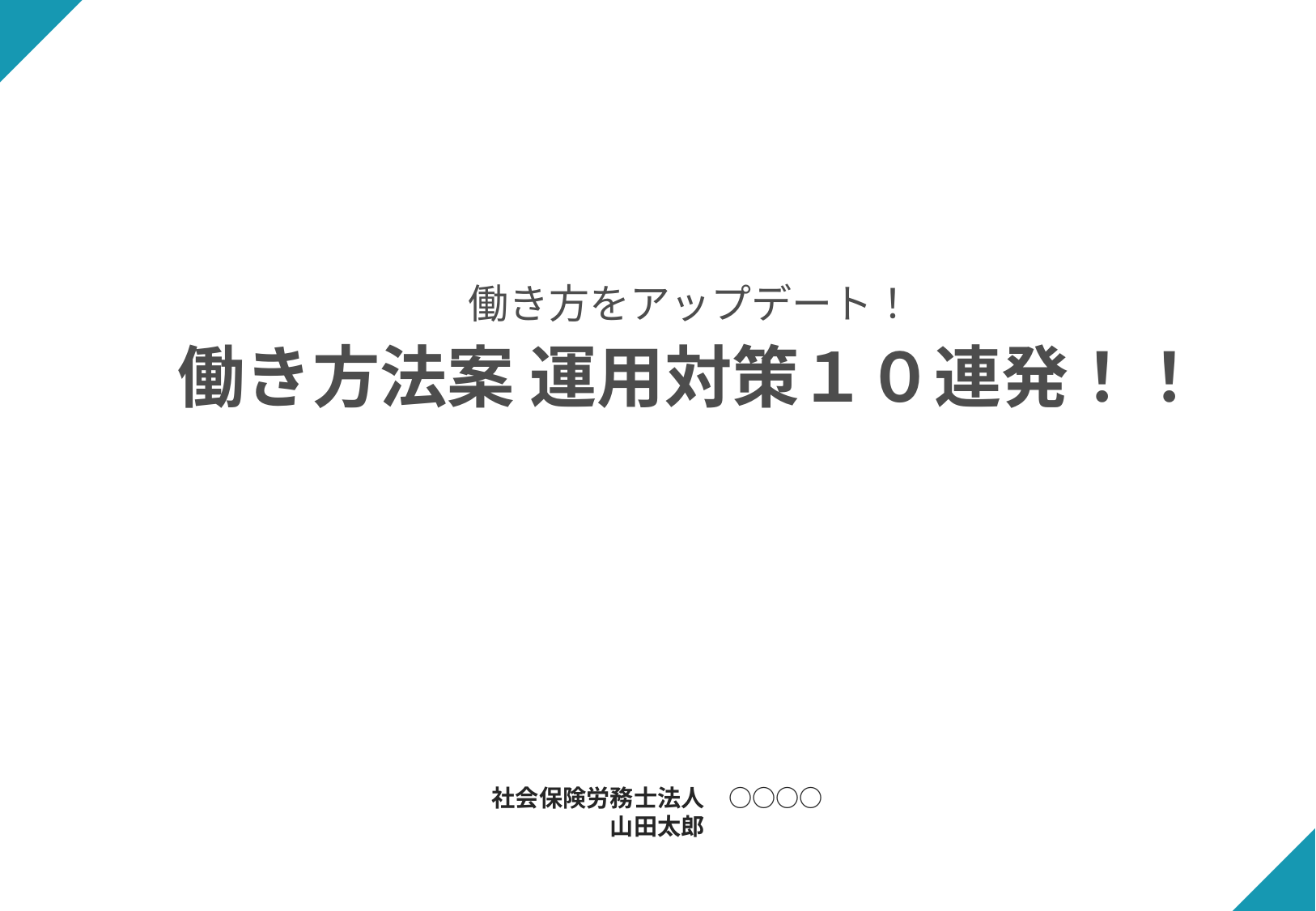

# 働き方をアップデート！ 働き方法案 運用対策１０連発！！
社会保険労務士法人　○○○○
山田太郎